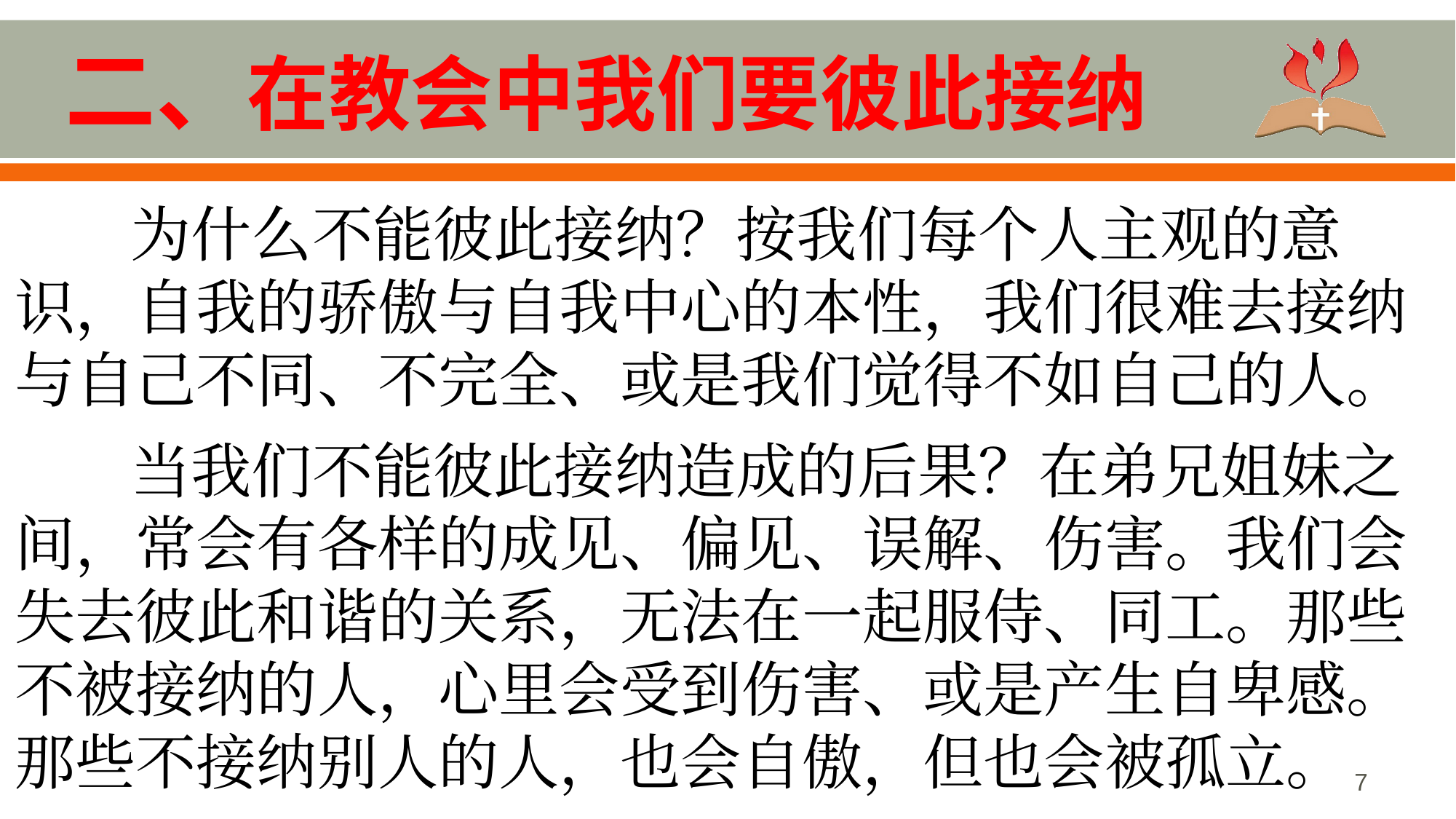

# 二、在教会中我们要彼此接纳
为什么不能彼此接纳？按我们每个人主观的意识，自我的骄傲与自我中心的本性，我们很难去接纳与自己不同、不完全、或是我们觉得不如自己的人。
当我们不能彼此接纳造成的后果？在弟兄姐妹之间，常会有各样的成见、偏见、误解、伤害。我们会失去彼此和谐的关系，无法在一起服侍、同工。那些不被接纳的人，心里会受到伤害、或是产生自卑感。那些不接纳别人的人，也会自傲，但也会被孤立。

7